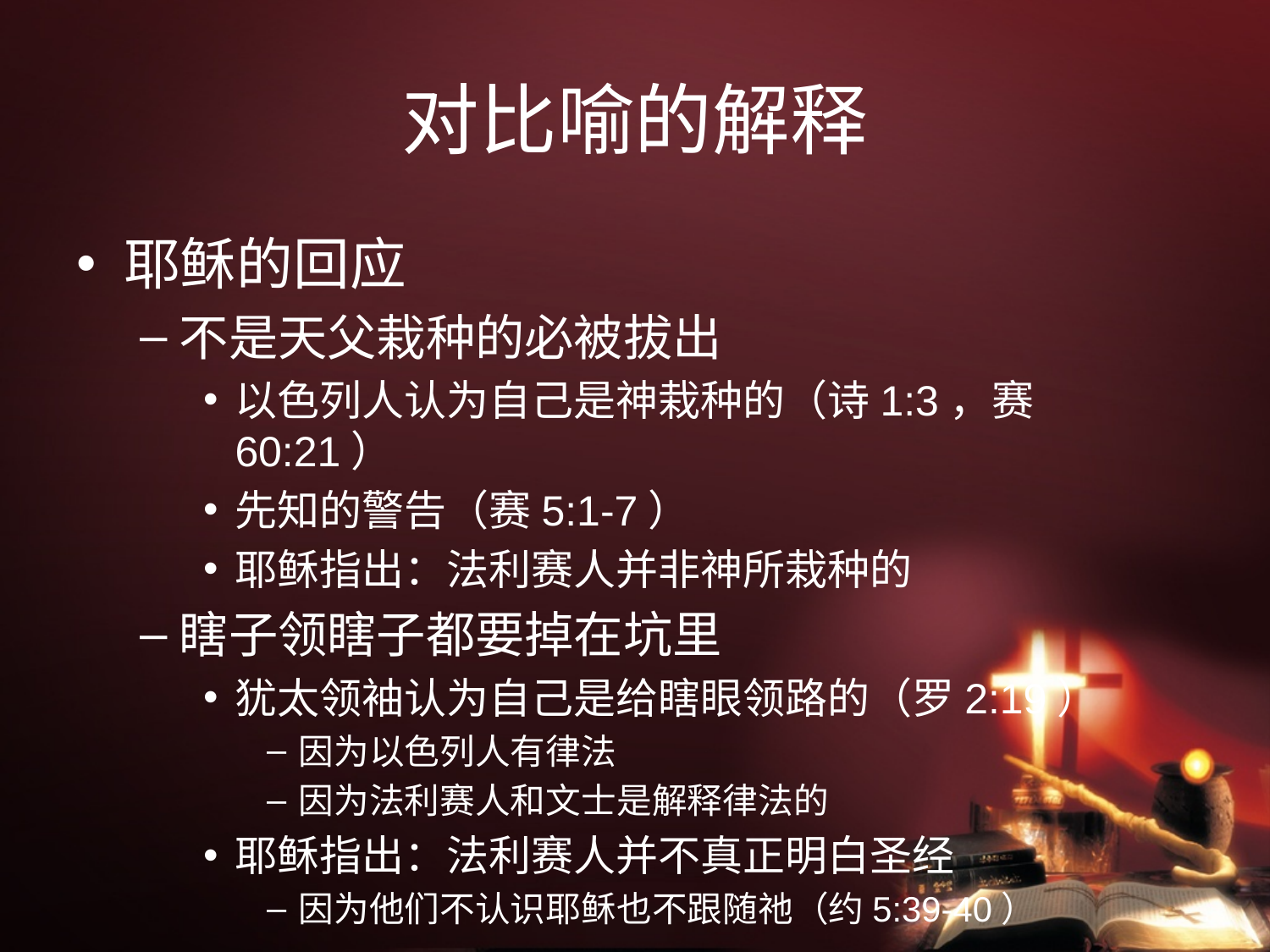

# 对比喻的解释
耶稣的回应
不是天父栽种的必被拔出
以色列人认为自己是神栽种的（诗1:3，赛60:21）
先知的警告（赛5:1-7）
耶稣指出：法利赛人并非神所栽种的
瞎子领瞎子都要掉在坑里
犹太领袖认为自己是给瞎眼领路的（罗2:19）
因为以色列人有律法
因为法利赛人和文士是解释律法的
耶稣指出：法利赛人并不真正明白圣经
因为他们不认识耶稣也不跟随祂（约5:39-40）